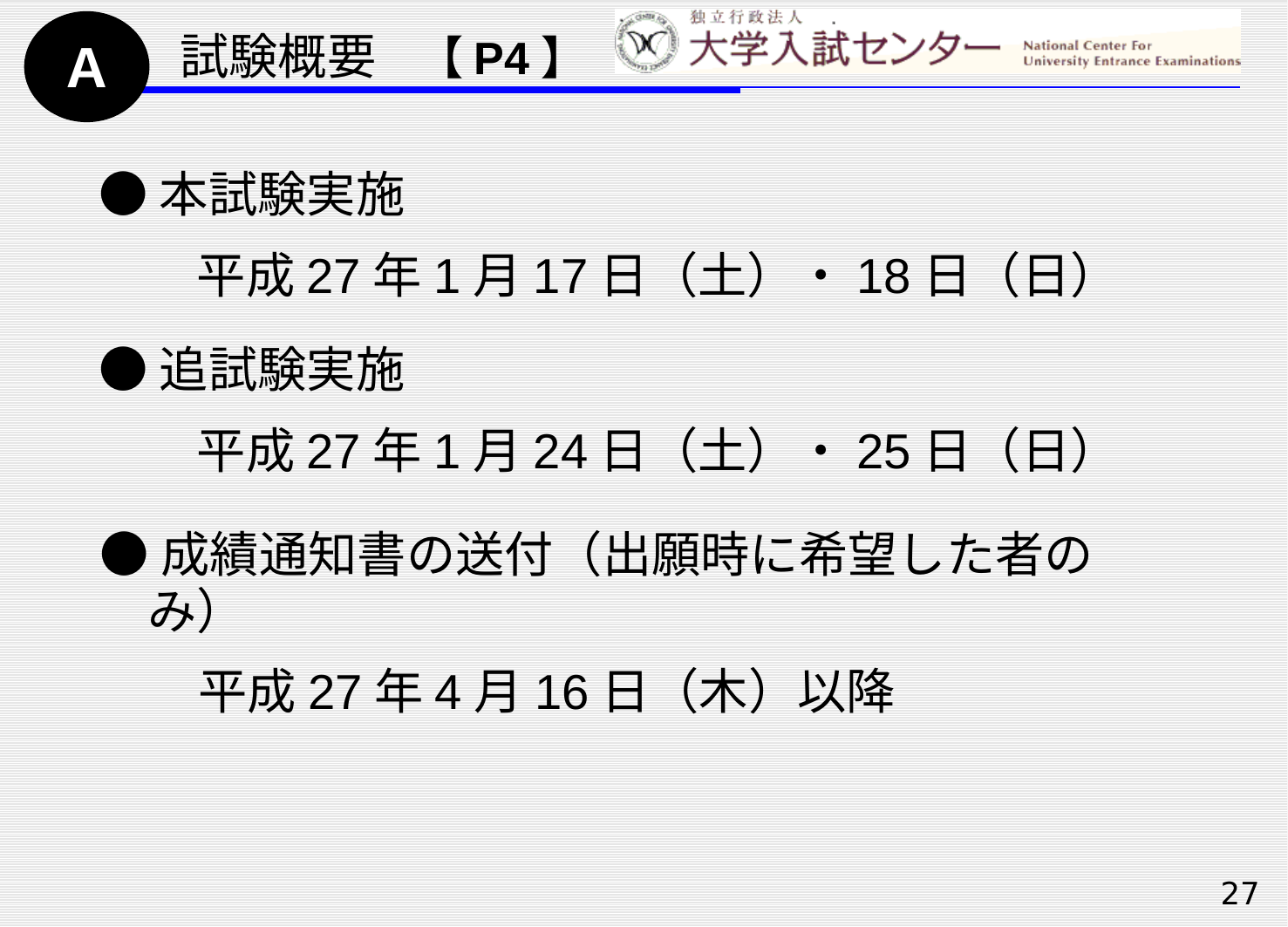

試験概要　【P4】
Ａ
●本試験実施
　　平成27年1月17日（土）・18日（日）
●追試験実施
　　平成27年1月24日（土）・25日（日）
●成績通知書の送付（出願時に希望した者のみ）
　　平成27年4月16日（木）以降
27